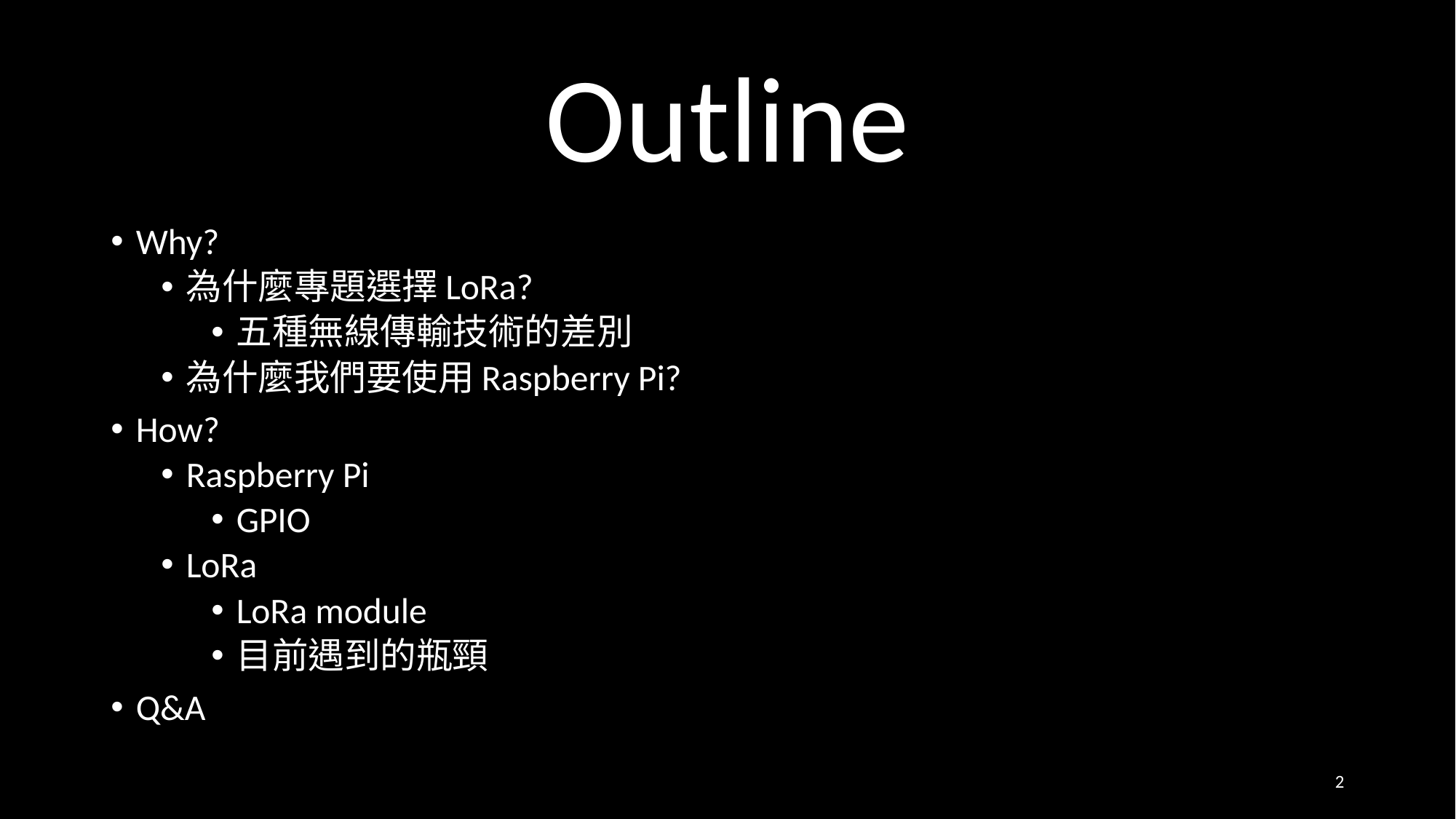

# Outline
Why?
為什麼專題選擇LoRa?
五種無線傳輸技術的差別
為什麼我們要使用Raspberry Pi?
How?
Raspberry Pi
GPIO
LoRa
LoRa module
目前遇到的瓶頸
Q&A

2